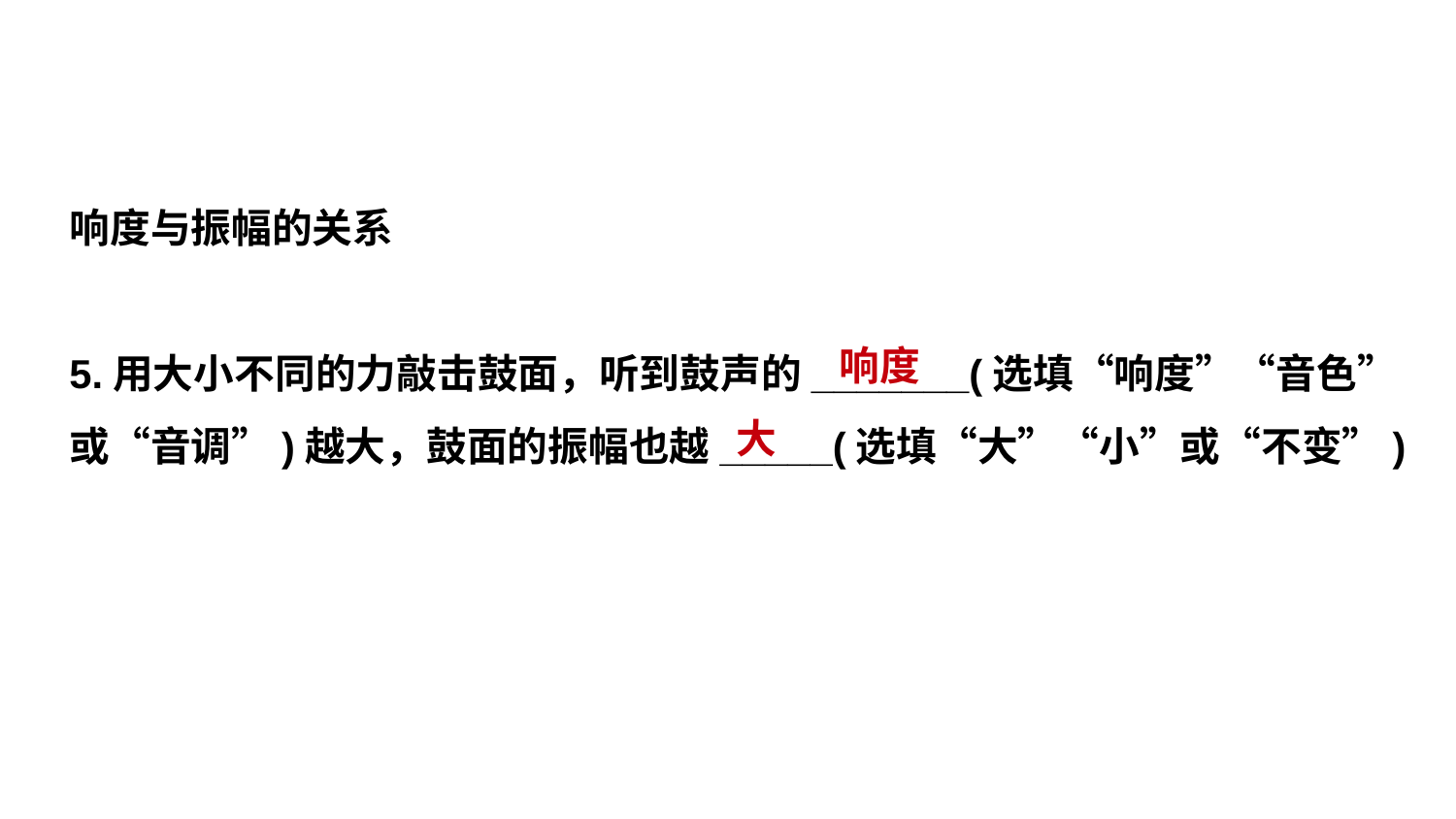

响度与振幅的关系

5.用大小不同的力敲击鼓面，听到鼓声的_______(选填“响度”“音色”
或“音调”)越大，鼓面的振幅也越_____(选填“大”“小”或“不变”)
 响度
 大